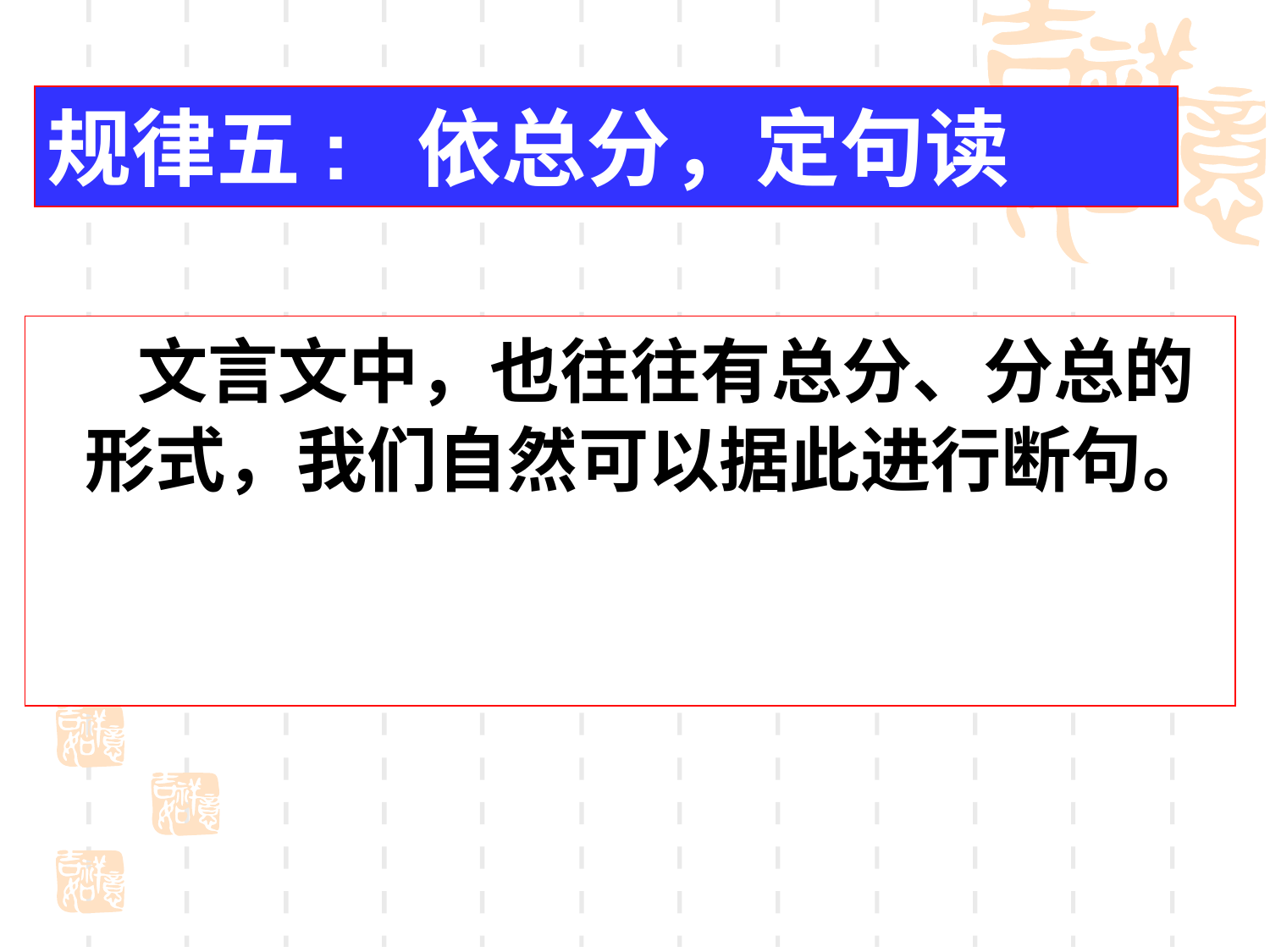

# 规律五:  依总分，定句读
        文言文中，也往往有总分、分总的形式，我们自然可以据此进行断句。